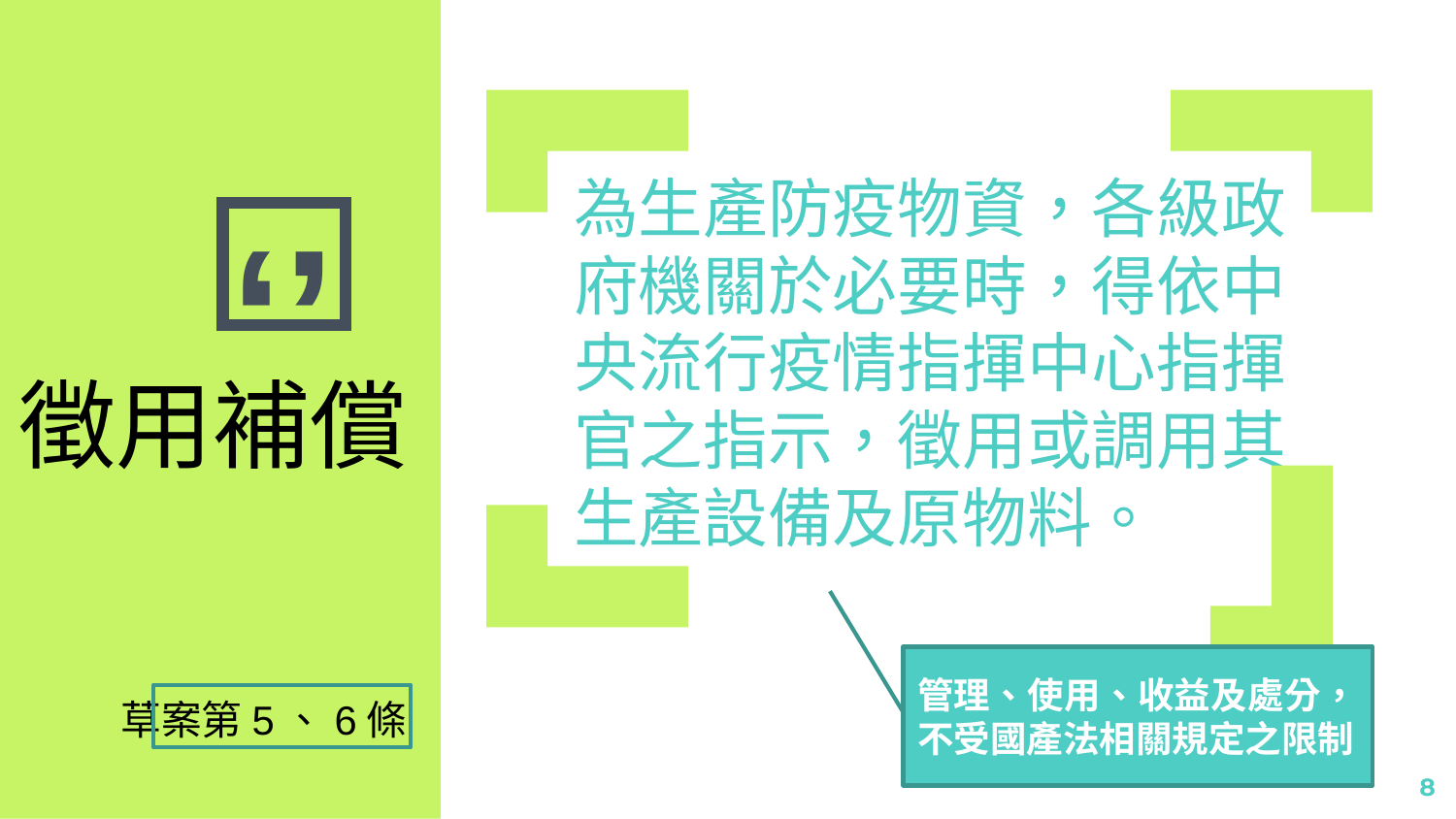

為生產防疫物資，各級政府機關於必要時，得依中央流行疫情指揮中心指揮官之指示，徵用或調用其生產設備及原物料。
徵用補償

草案第5、6條
管理、使用、收益及處分，不受國產法相關規定之限制

8